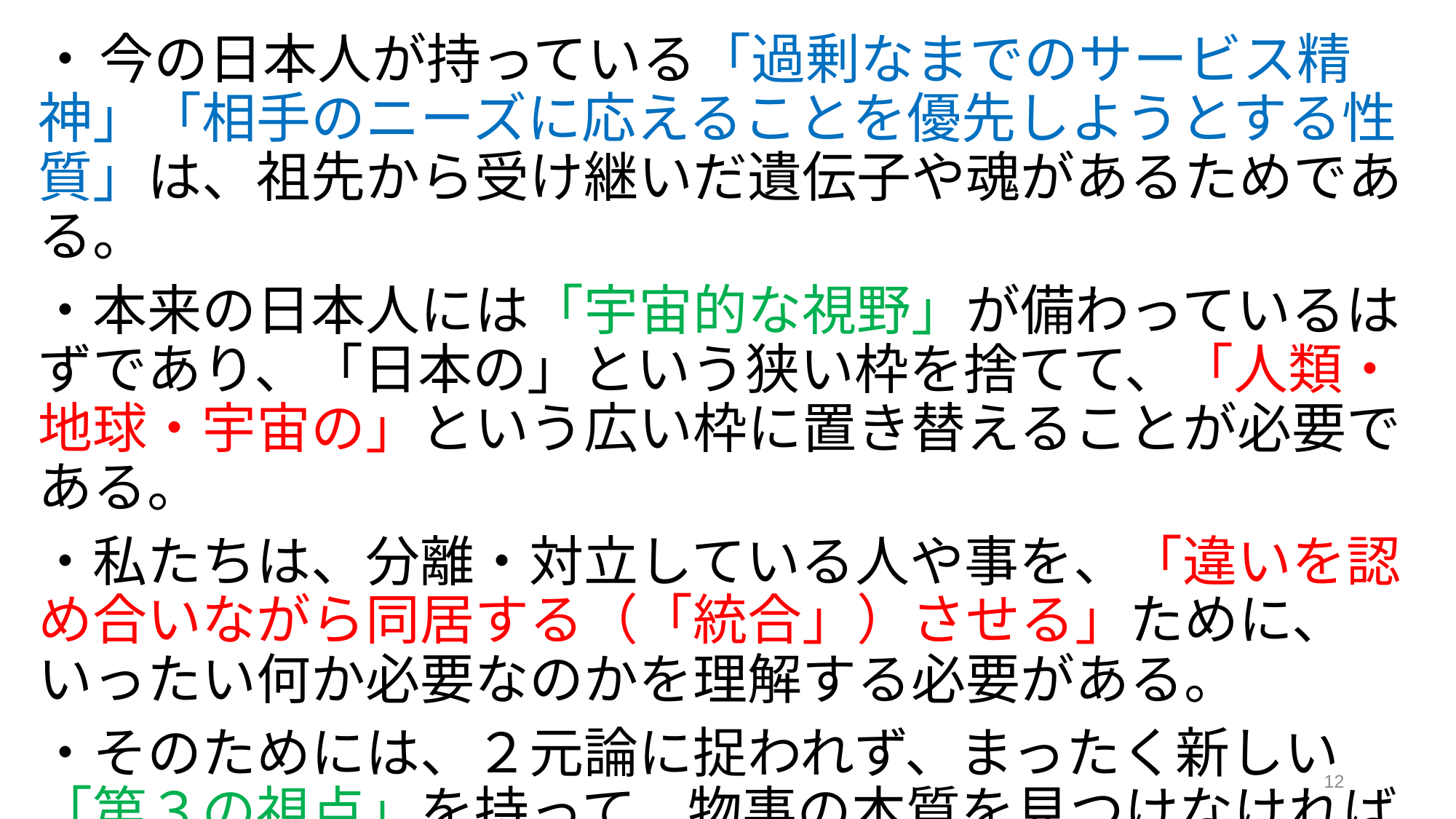

・ 今の日本人が持っている「過剰なまでのサービス精神」「相手のニーズに応えることを優先しようとする性質」は、祖先から受け継いだ遺伝子や魂があるためである。
・本来の日本人には「宇宙的な視野」が備わっているはずであり、「日本の」という狭い枠を捨てて、「人類・地球・宇宙の」という広い枠に置き替えることが必要である。
・私たちは、分離・対立している人や事を、「違いを認め合いながら同居する（「統合」）させる」ために、いったい何か必要なのかを理解する必要がある。
・そのためには、２元論に捉われず、まったく新しい「第３の視点」を持って、物事の本質を見つけなければならない。

12